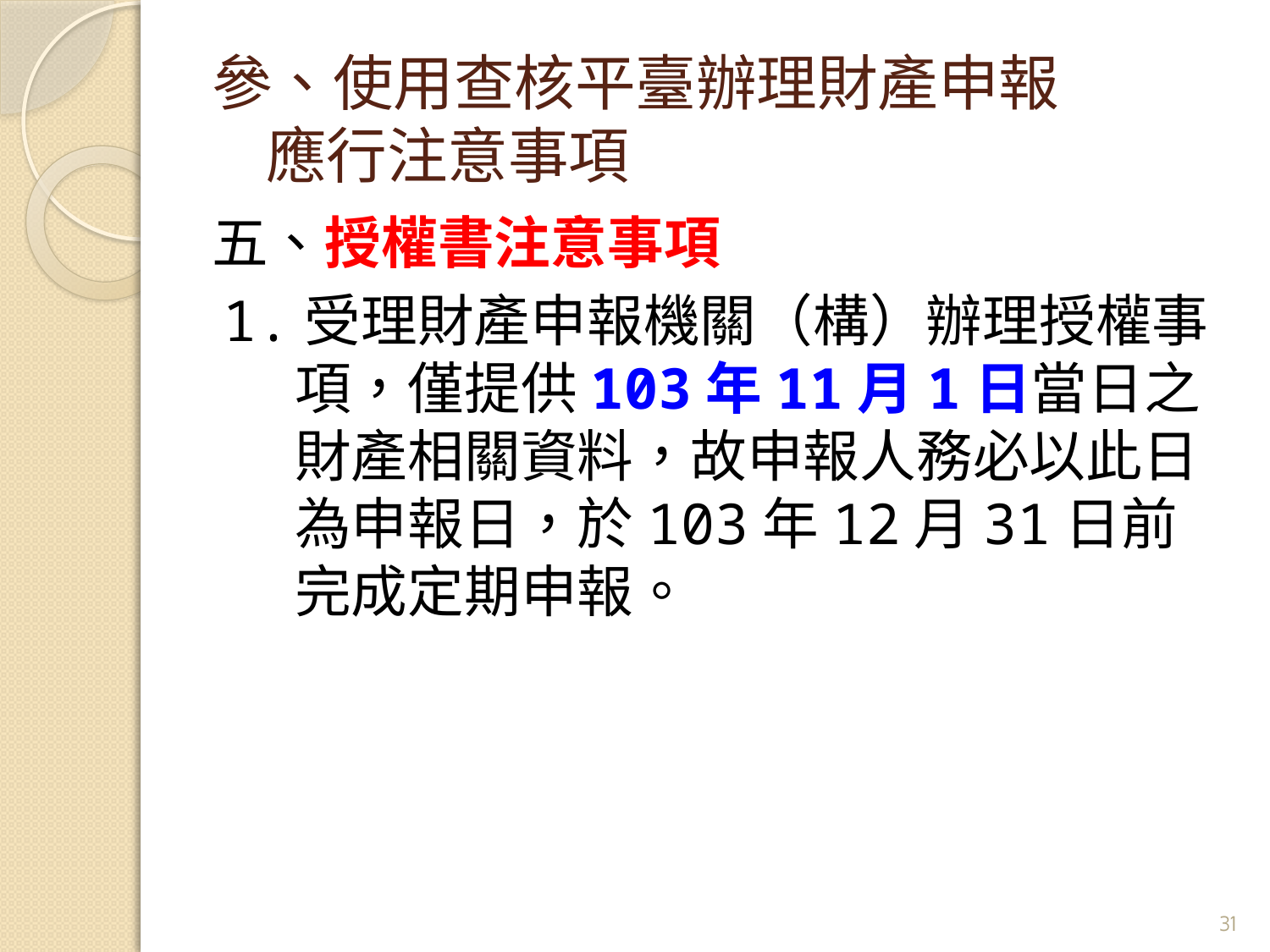

# 參、使用查核平臺辦理財產申報 應行注意事項
五、授權書注意事項
1.受理財產申報機關（構）辦理授權事項，僅提供103年11月1日當日之財產相關資料，故申報人務必以此日為申報日，於103年12月31日前完成定期申報。
31